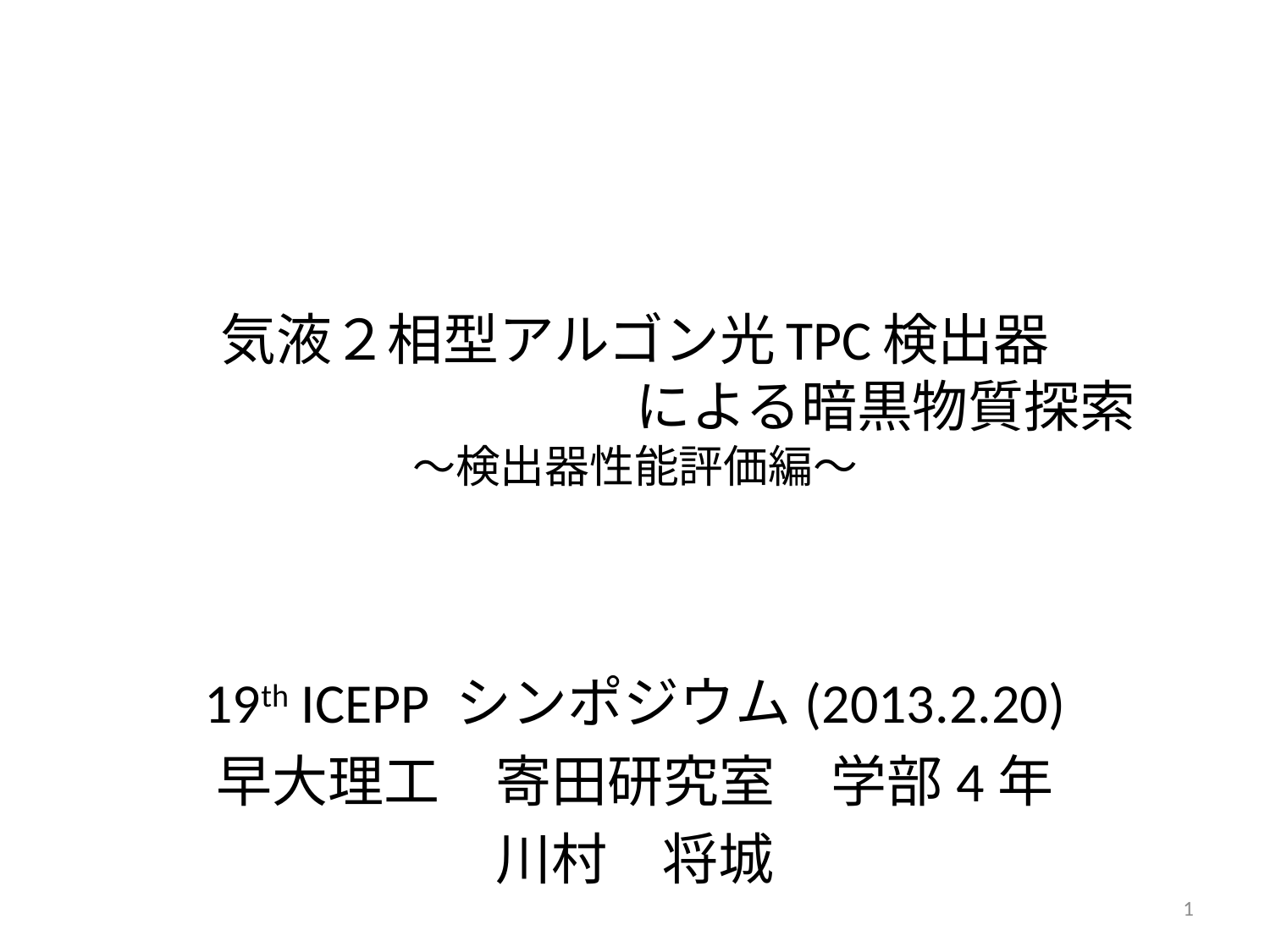

# 気液２相型アルゴン光TPC検出器 　　　　　　　　　による暗黒物質探索 〜検出器性能評価編〜
19th ICEPP シンポジウム(2013.2.20)
早大理工　寄田研究室　学部4年
川村　将城
1